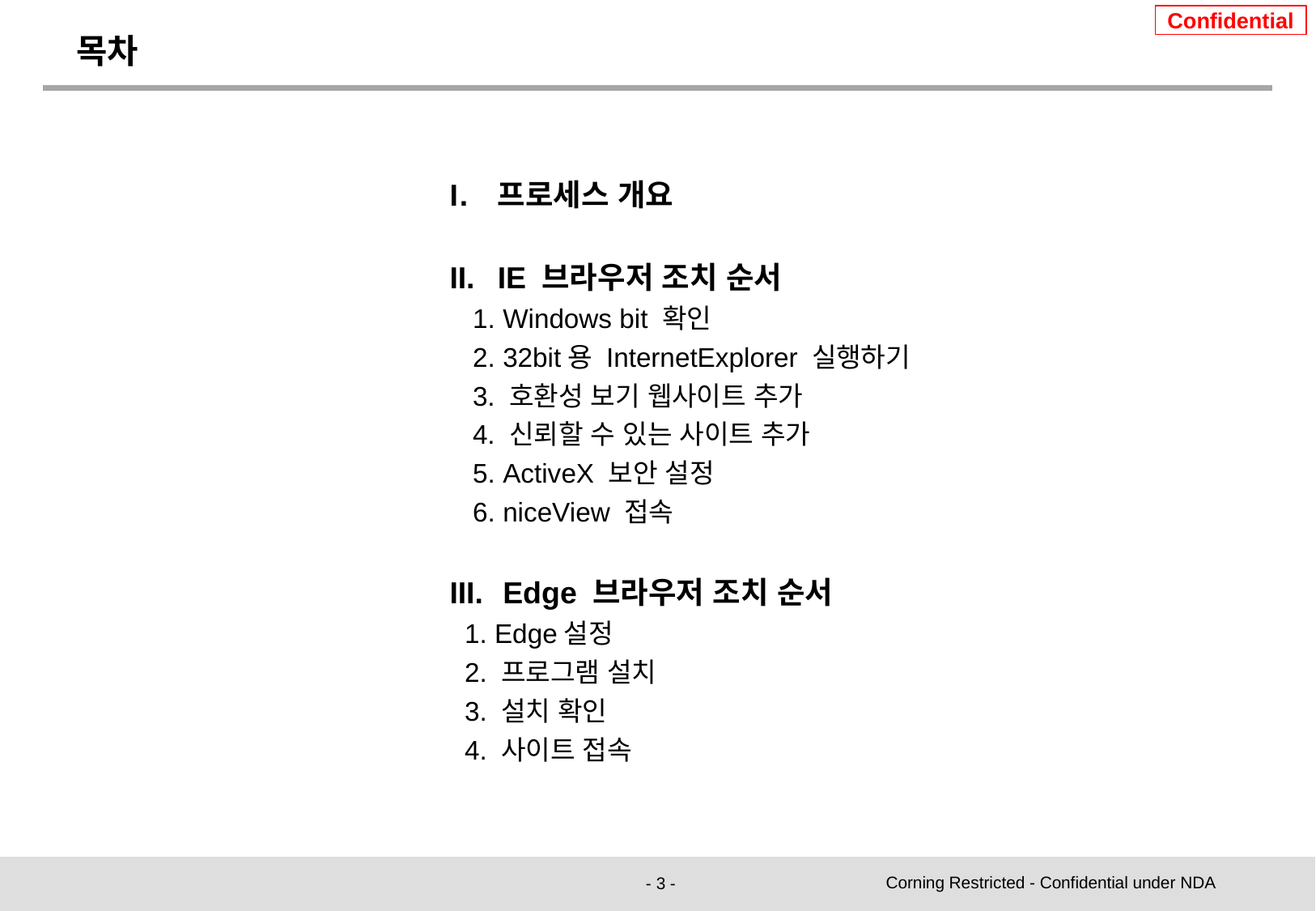

# 목차
프로세스 개요

IE 브라우저 조치 순서
 Windows bit 확인
 32bit용 InternetExplorer 실행하기
 호환성 보기 웹사이트 추가
 신뢰할 수 있는 사이트 추가
 ActiveX 보안 설정
 niceView 접속

Edge 브라우저 조치 순서
  1. Edge설정
  2. 프로그램 설치
  3. 설치 확인
  4. 사이트 접속